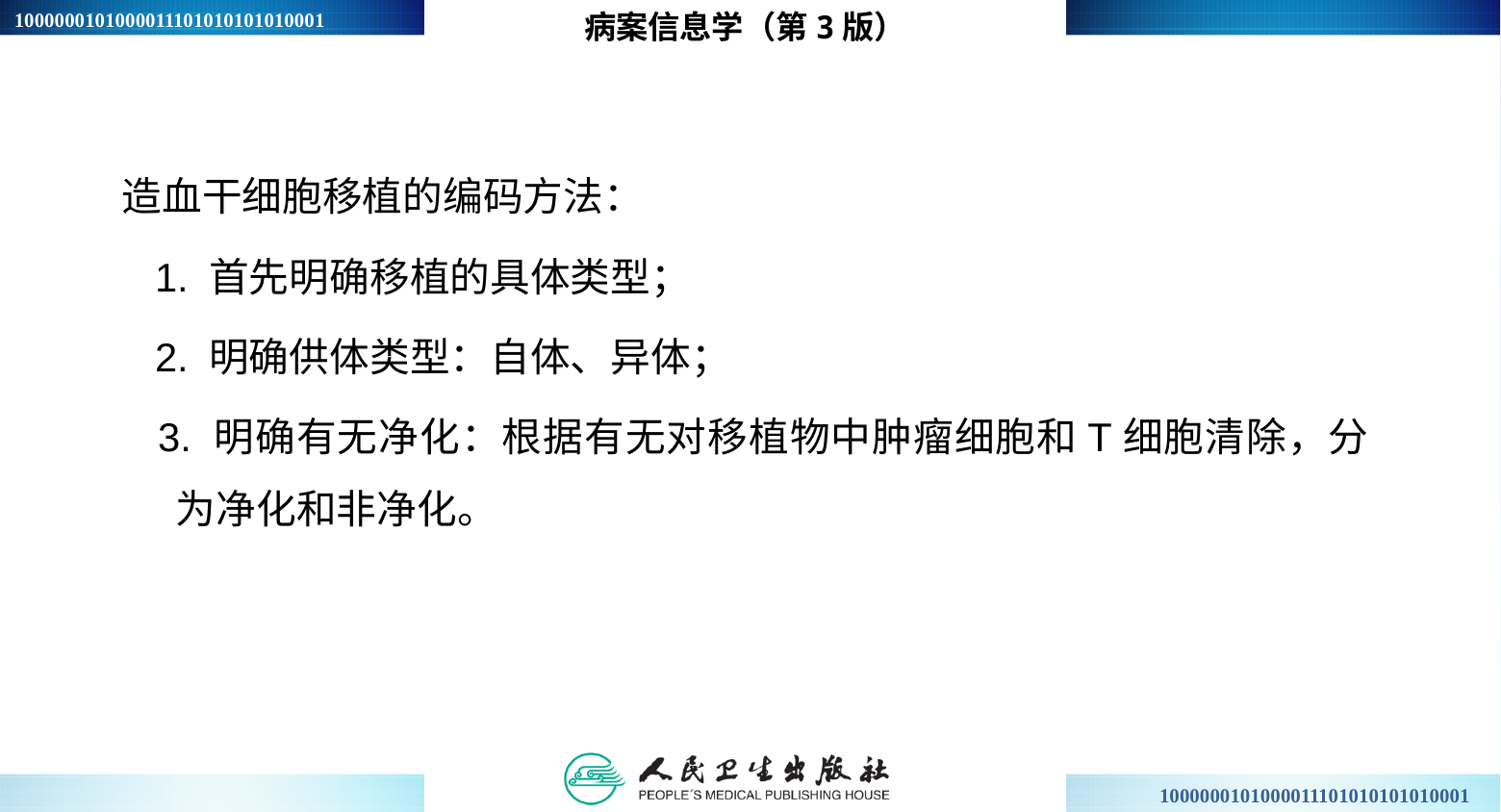

病案信息学（第3版）
造血干细胞移植的编码方法：
   1. 首先明确移植的具体类型；
   2. 明确供体类型：自体、异体；
   3. 明确有无净化：根据有无对移植物中肿瘤细胞和T细胞清除，分为净化和非净化。